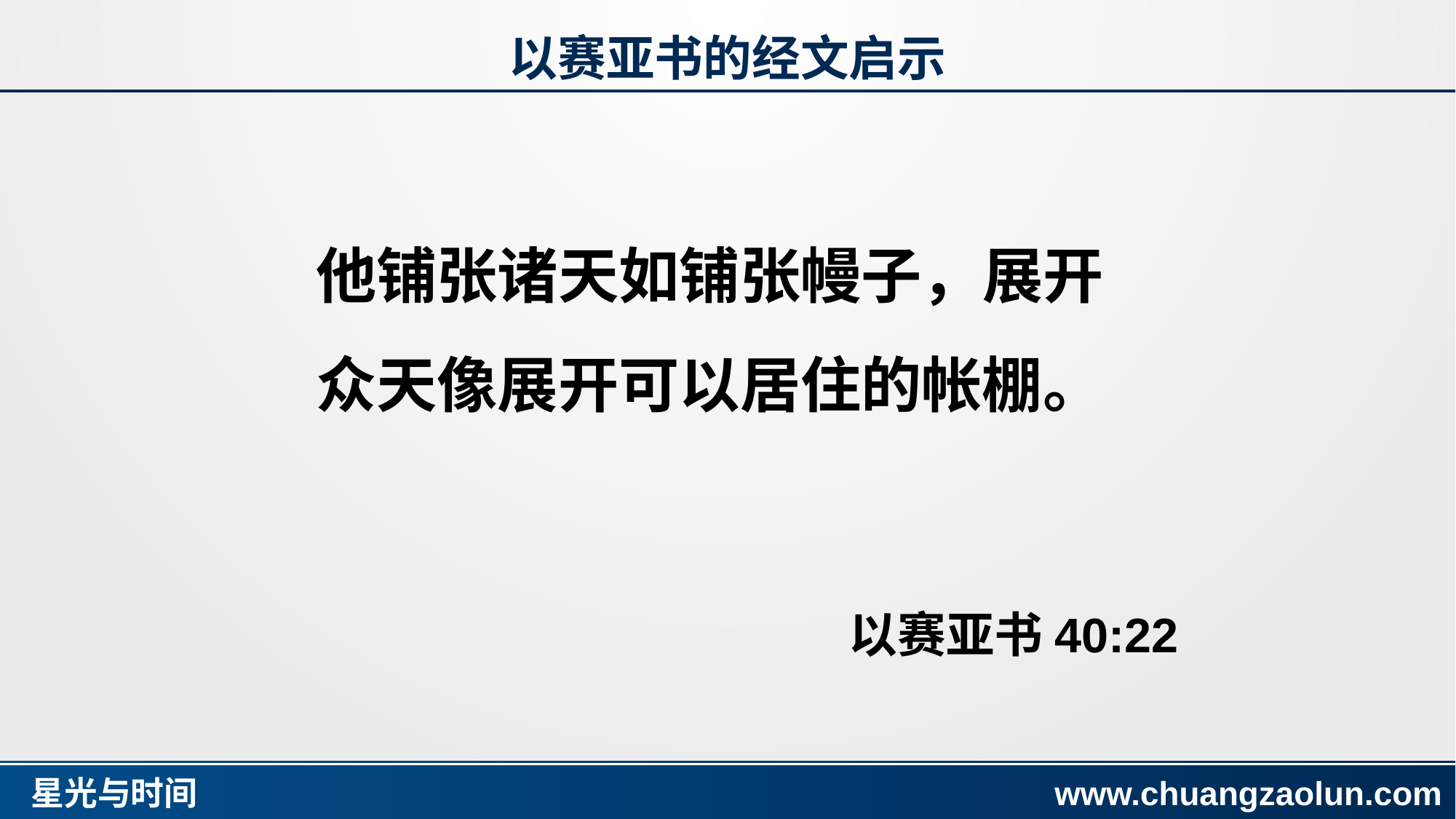

# 以赛亚书的经文启示
他铺张诸天如铺张幔子，展开众天像展开可以居住的帐棚。
以赛亚书40:22